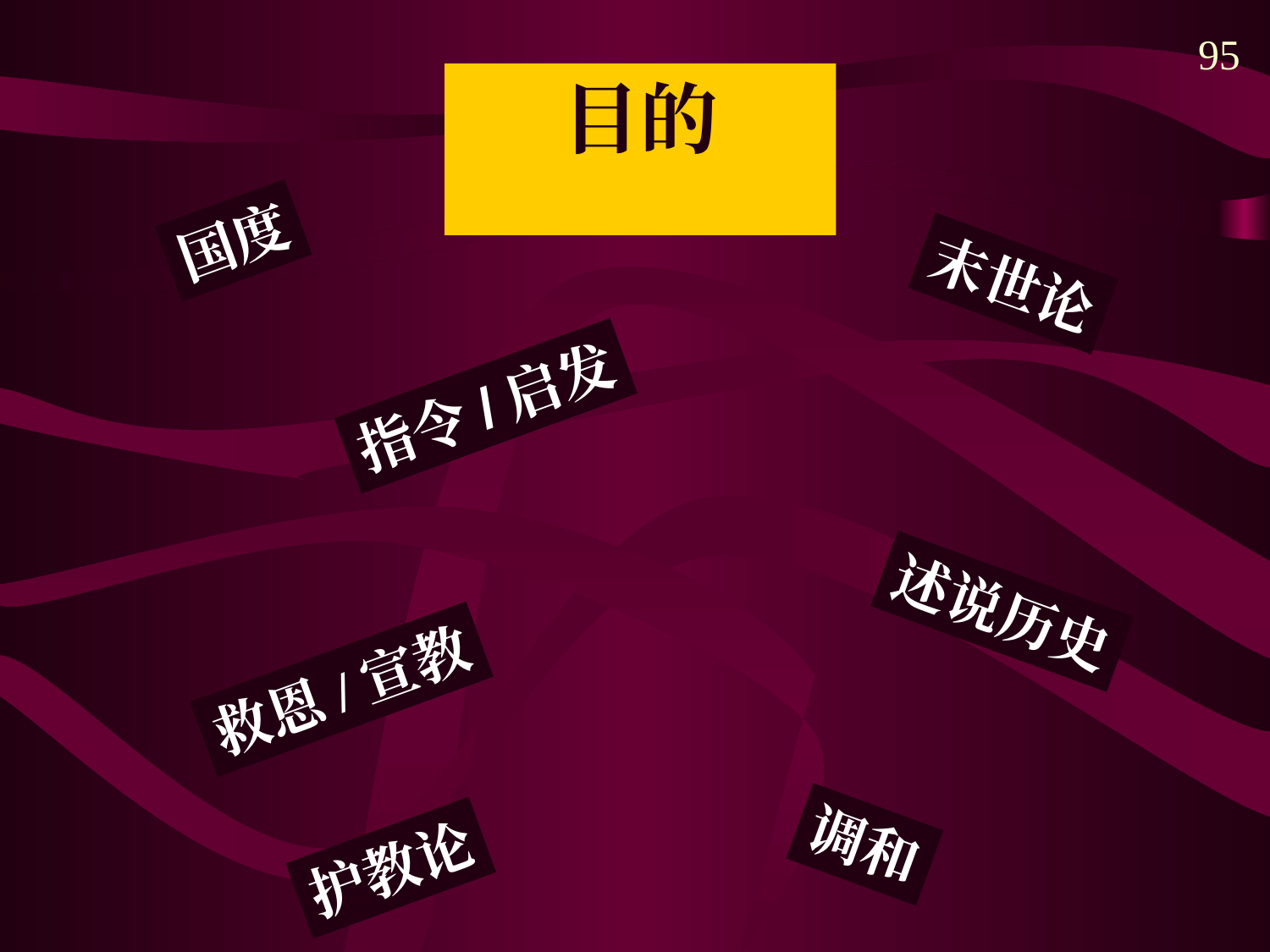

95
目的
国度
末世论
指令/启发
述说历史
救恩/宣教
调和
护教论